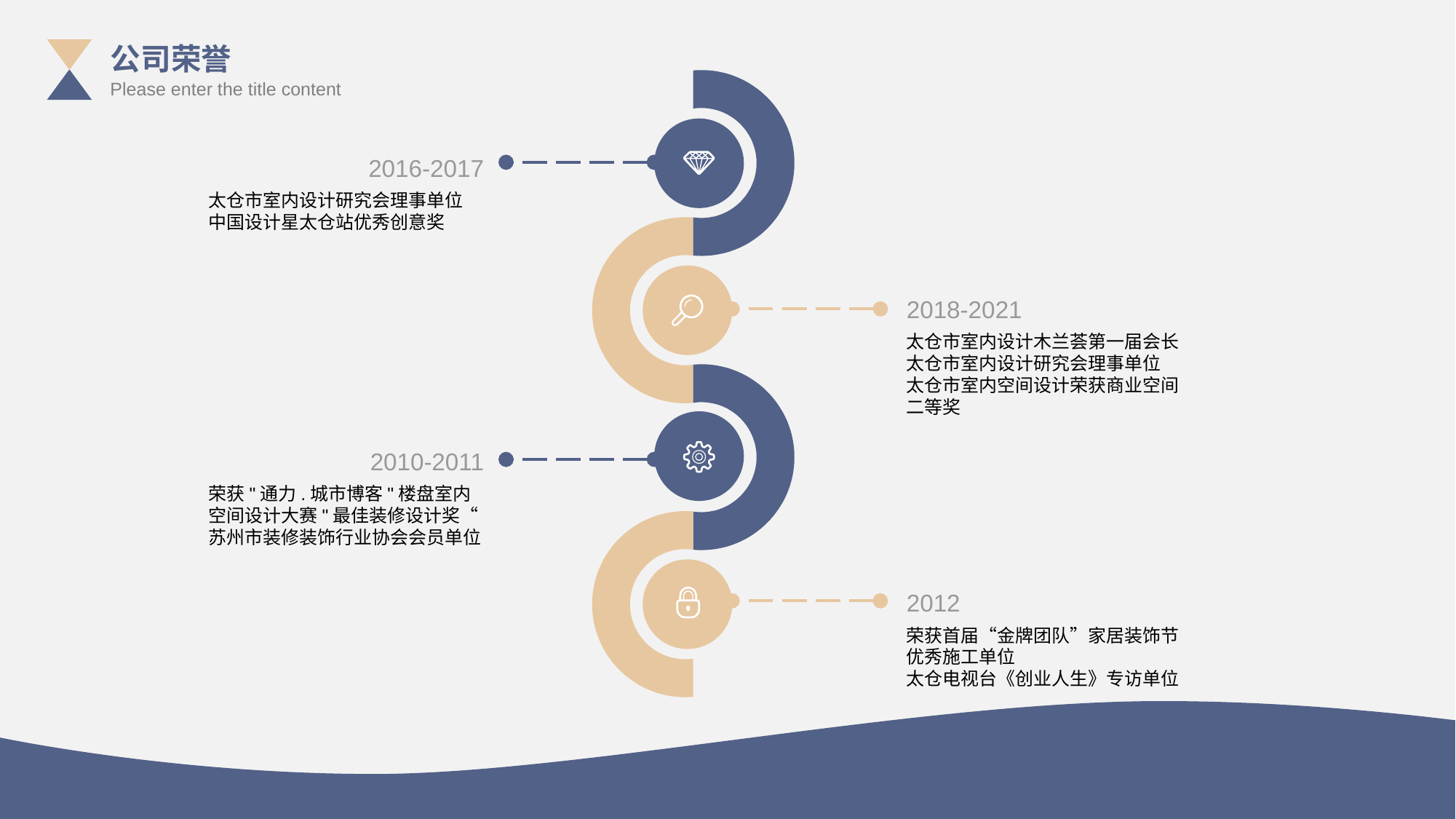

公司荣誉
Please enter the title content

2016-2017

太仓市室内设计研究会理事单位
中国设计星太仓站优秀创意奖

2018-2021

太仓市室内设计木兰荟第一届会长
太仓市室内设计研究会理事单位
太仓市室内空间设计荣获商业空间二等奖

2010-2011
荣获"通力.城市博客"楼盘室内空间设计大赛"最佳装修设计奖“
苏州市装修装饰行业协会会员单位

2012

荣获首届“金牌团队”家居装饰节优秀施工单位
太仓电视台《创业人生》专访单位